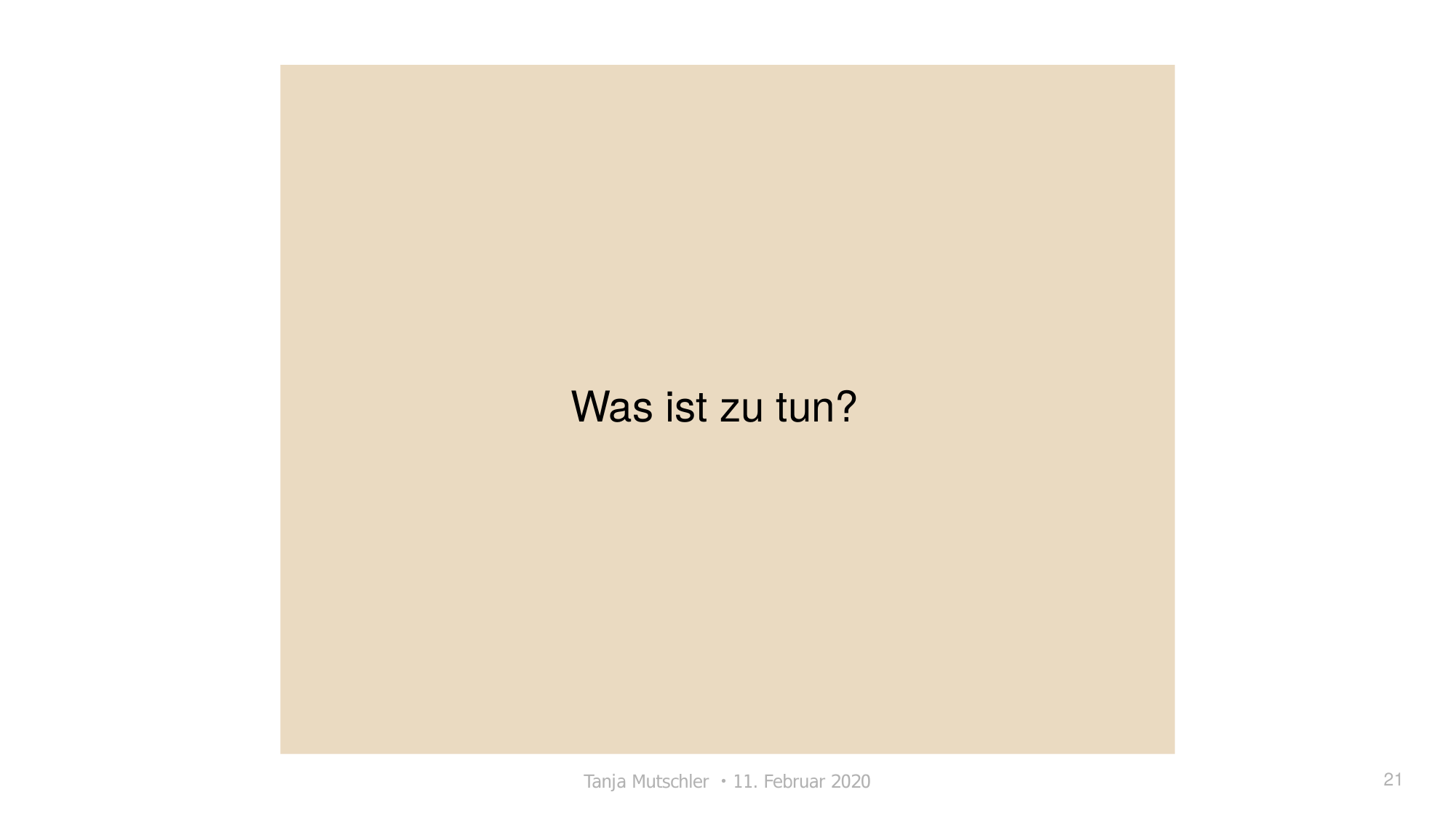

Was ist zu tun?
Tanja Mutschler ・11. Februar 2020
21